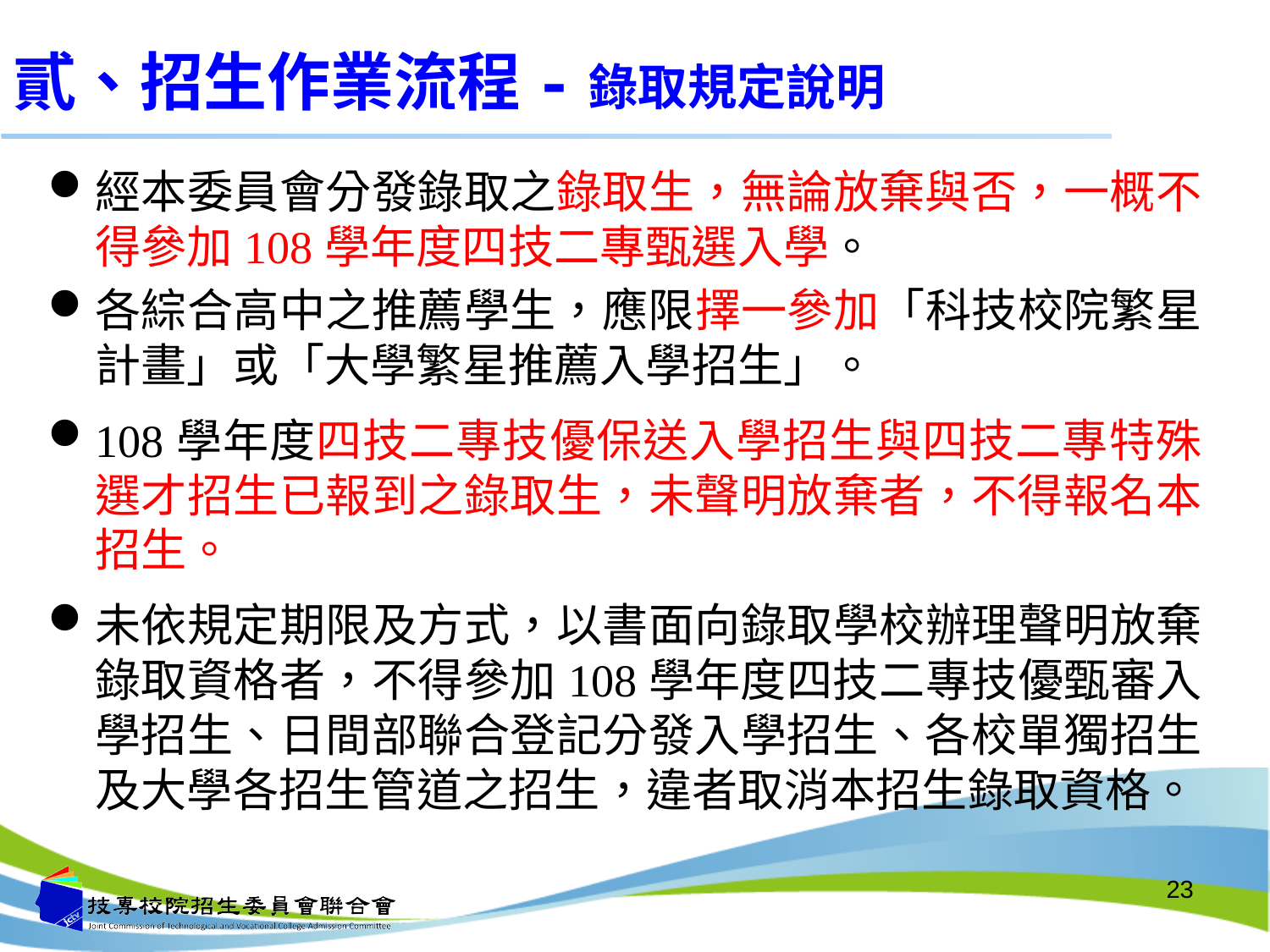

# 貳、招生作業流程-錄取規定說明
經本委員會分發錄取之錄取生，無論放棄與否，一概不得參加108學年度四技二專甄選入學。
各綜合高中之推薦學生，應限擇一參加「科技校院繁星計畫」或「大學繁星推薦入學招生」。
108學年度四技二專技優保送入學招生與四技二專特殊選才招生已報到之錄取生，未聲明放棄者，不得報名本招生。
未依規定期限及方式，以書面向錄取學校辦理聲明放棄錄取資格者，不得參加108學年度四技二專技優甄審入學招生、日間部聯合登記分發入學招生、各校單獨招生及大學各招生管道之招生，違者取消本招生錄取資格。
23